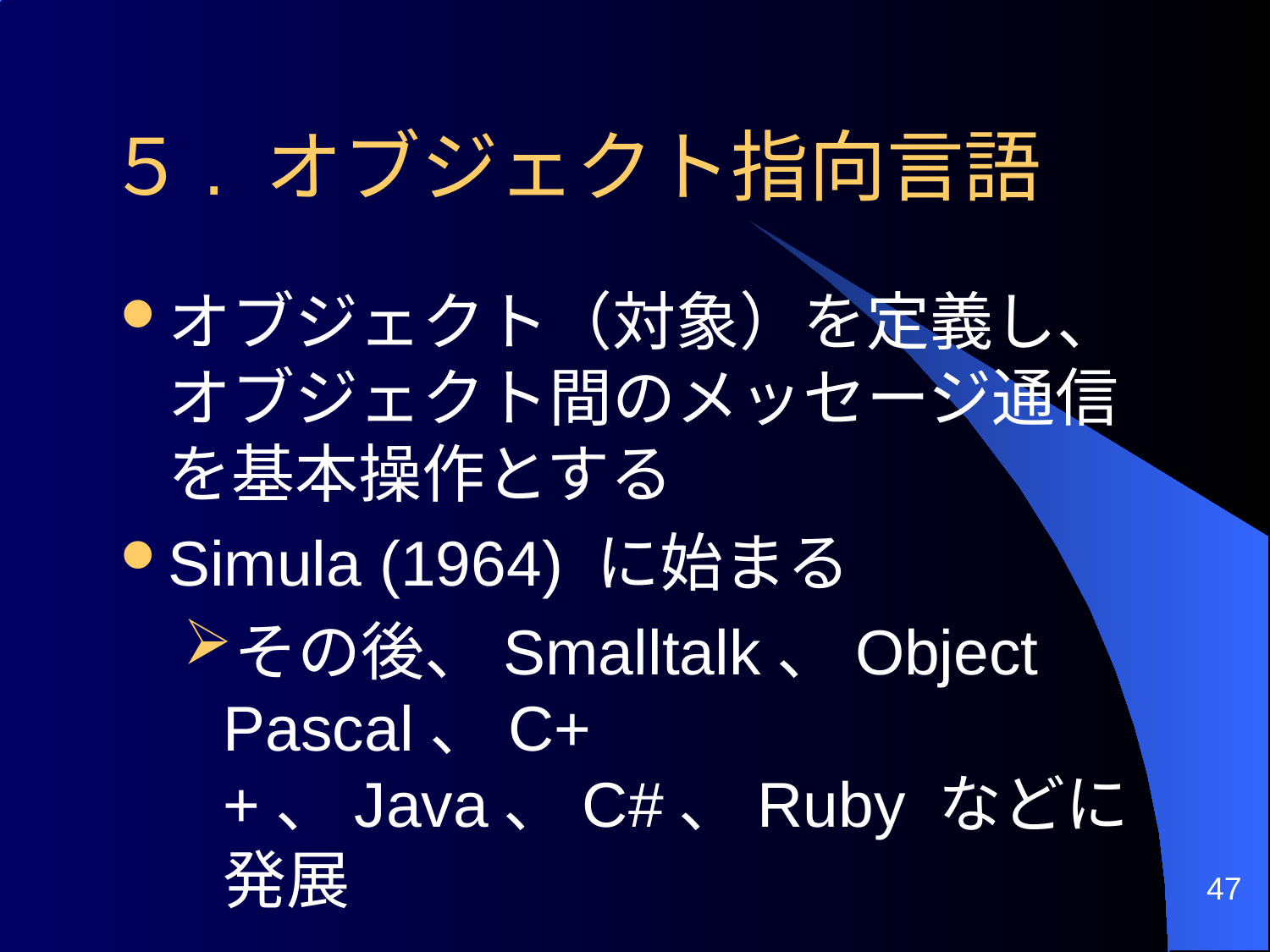

# ５. オブジェクト指向言語
オブジェクト（対象）を定義し、オブジェクト間のメッセージ通信を基本操作とする
Simula (1964) に始まる
その後、Smalltalk、Object Pascal、C++、Java、C#、Ruby などに発展
47